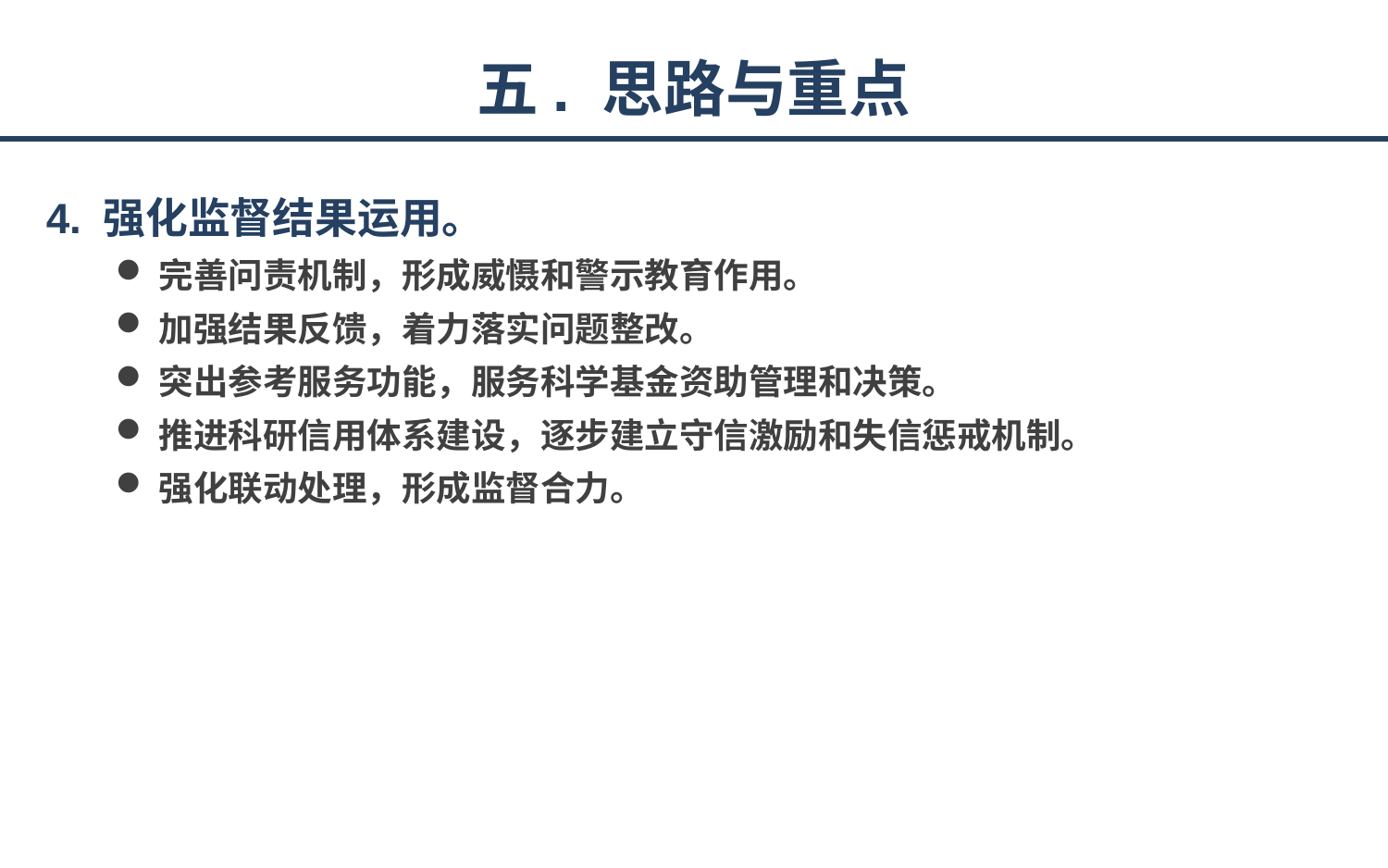

# 五. 思路与重点
4. 强化监督结果运用。
完善问责机制，形成威慑和警示教育作用。
加强结果反馈，着力落实问题整改。
突出参考服务功能，服务科学基金资助管理和决策。
推进科研信用体系建设，逐步建立守信激励和失信惩戒机制。
强化联动处理，形成监督合力。